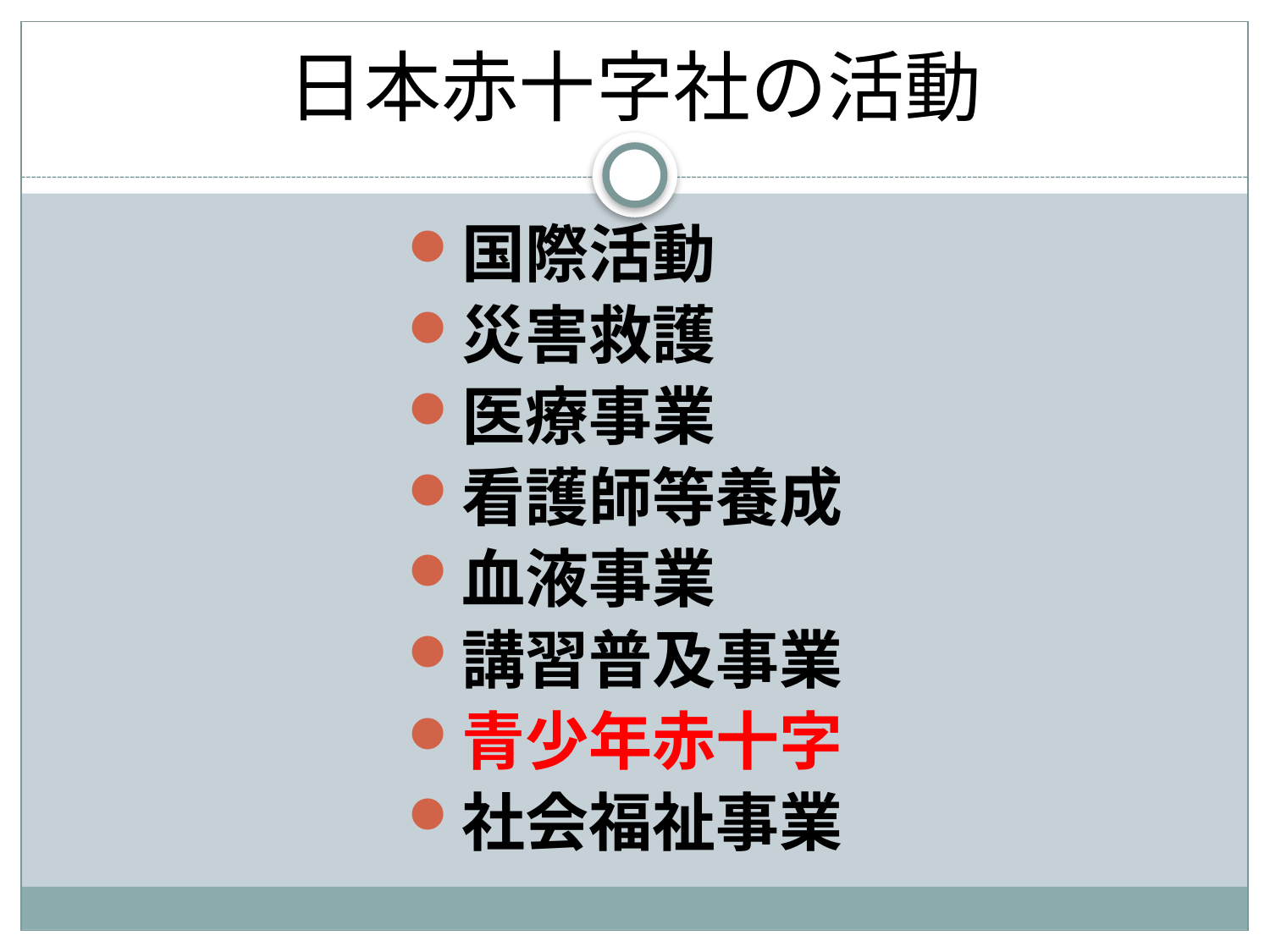

# 日本赤十字社の活動
国際活動
災害救護
医療事業
看護師等養成
血液事業
講習普及事業
青少年赤十字
社会福祉事業